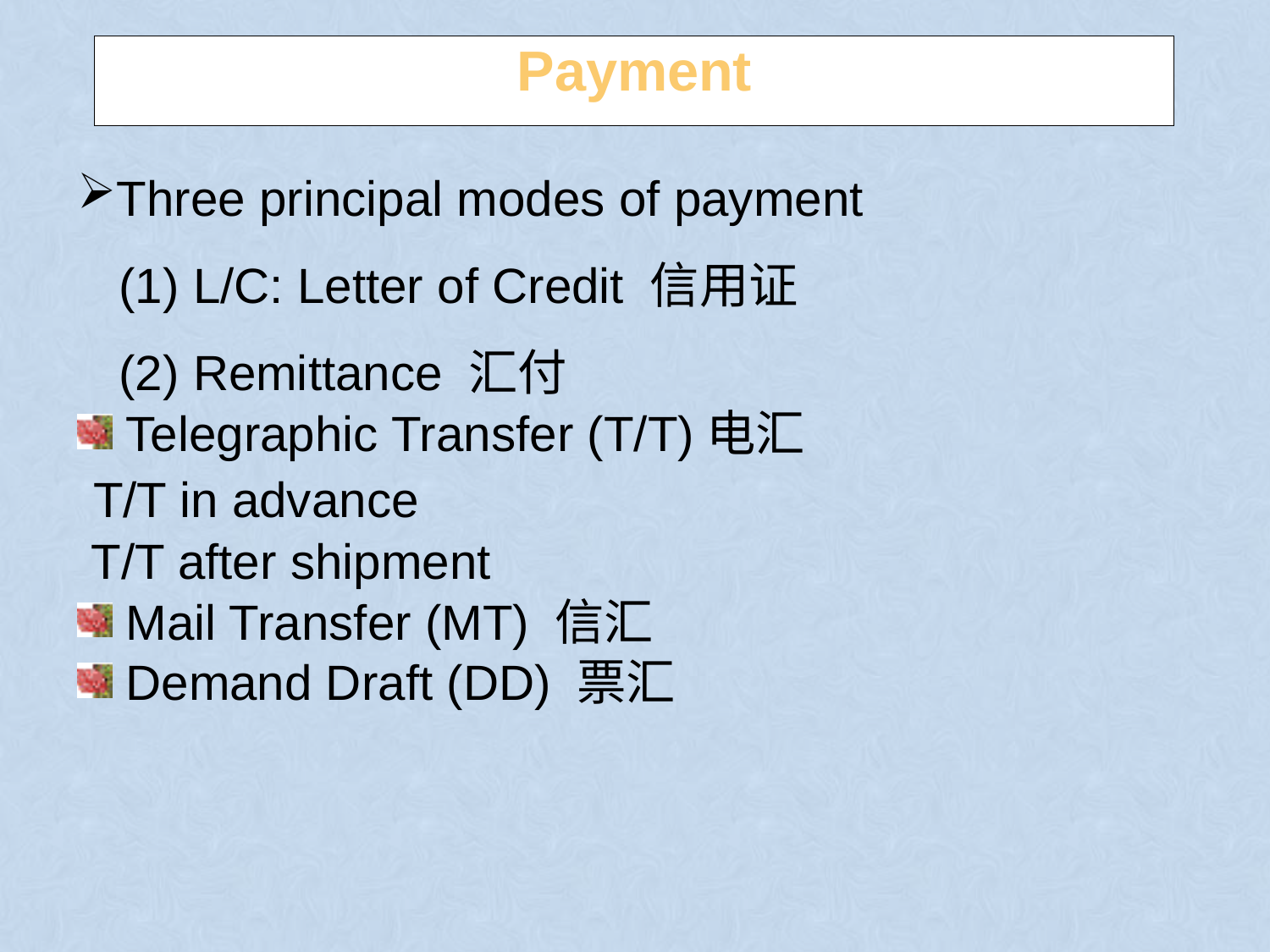

# Payment
Three principal modes of payment
   (1) L/C: Letter of Credit 信用证
   (2) Remittance 汇付
 Telegraphic Transfer (T/T)电汇
 T/T in advance
 T/T after shipment
 Mail Transfer (MT) 信汇
 Demand Draft (DD) 票汇